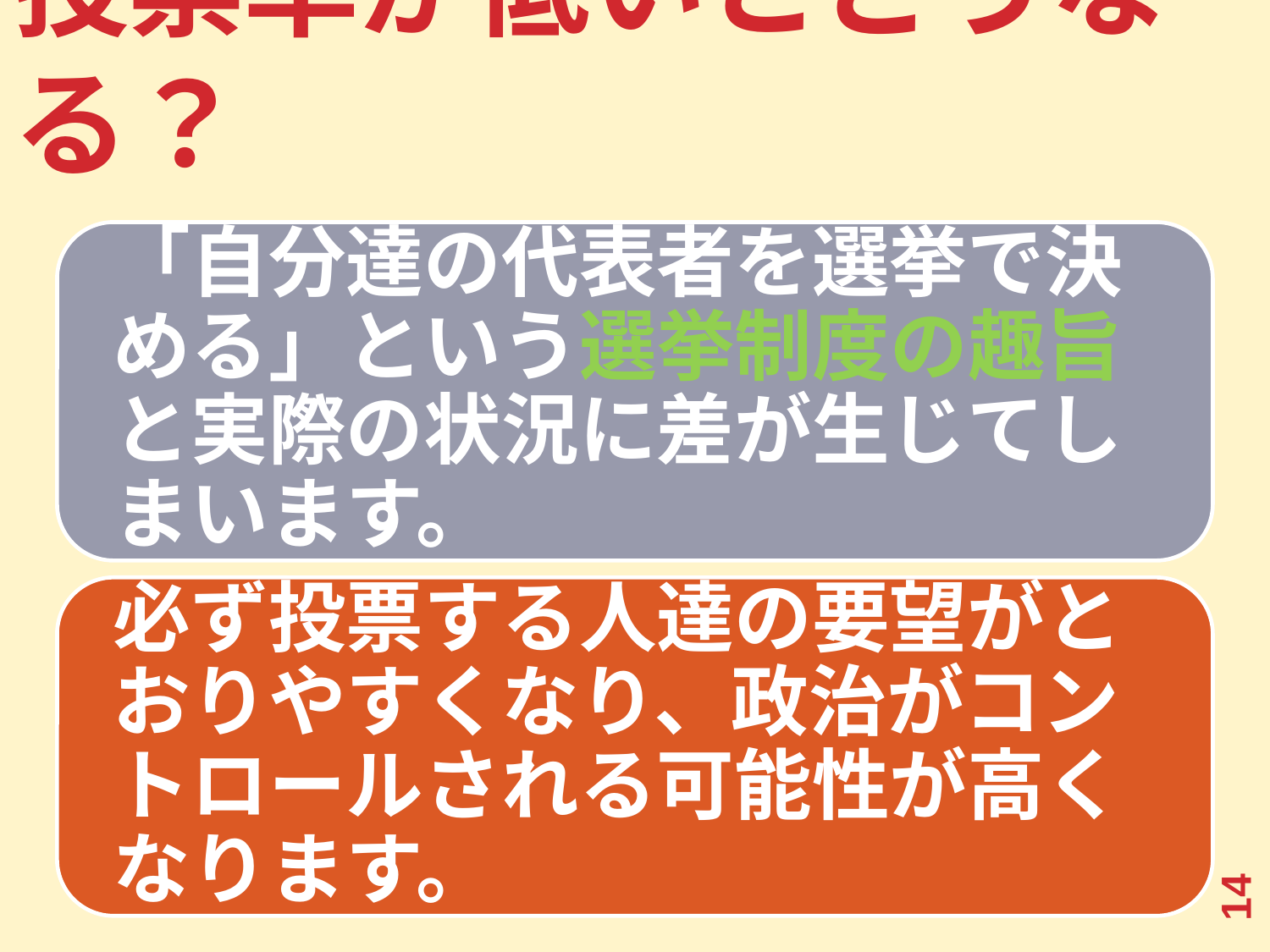

# 投票率が低いとどうなる？
「自分達の代表者を選挙で決める」という選挙制度の趣旨と実際の状況に差が生じてしまいます。
必ず投票する人達の要望がとおりやすくなり、政治がコントロールされる可能性が高くなります。
14